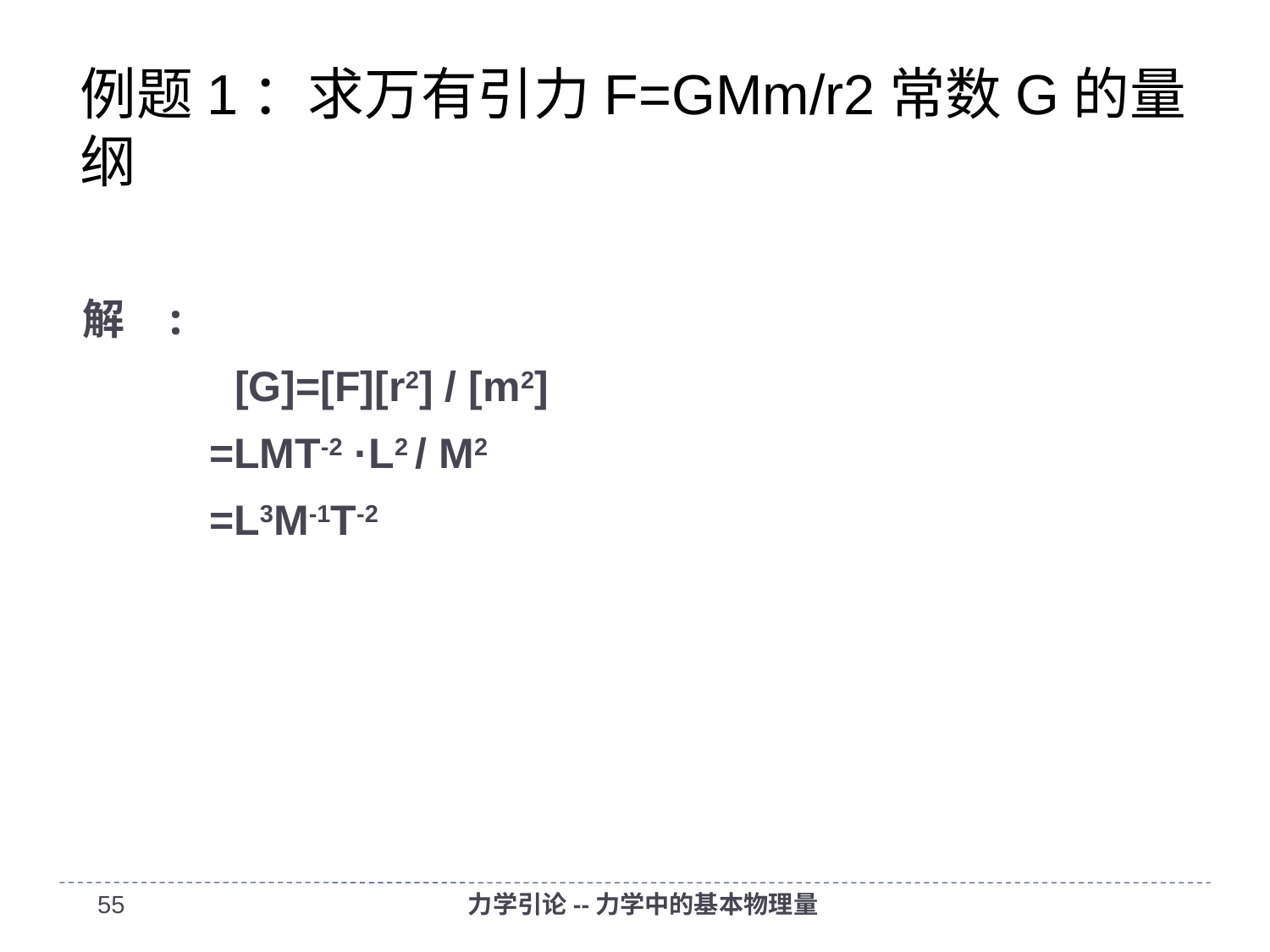

# 例题1：求万有引力F=GMm/r2常数G的量纲
解   :
	 [G]=[F][r2] / [m2]
	=LMT-2 ·L2 / M2
	=L3M-1T-2

55
力学引论--力学中的基本物理量